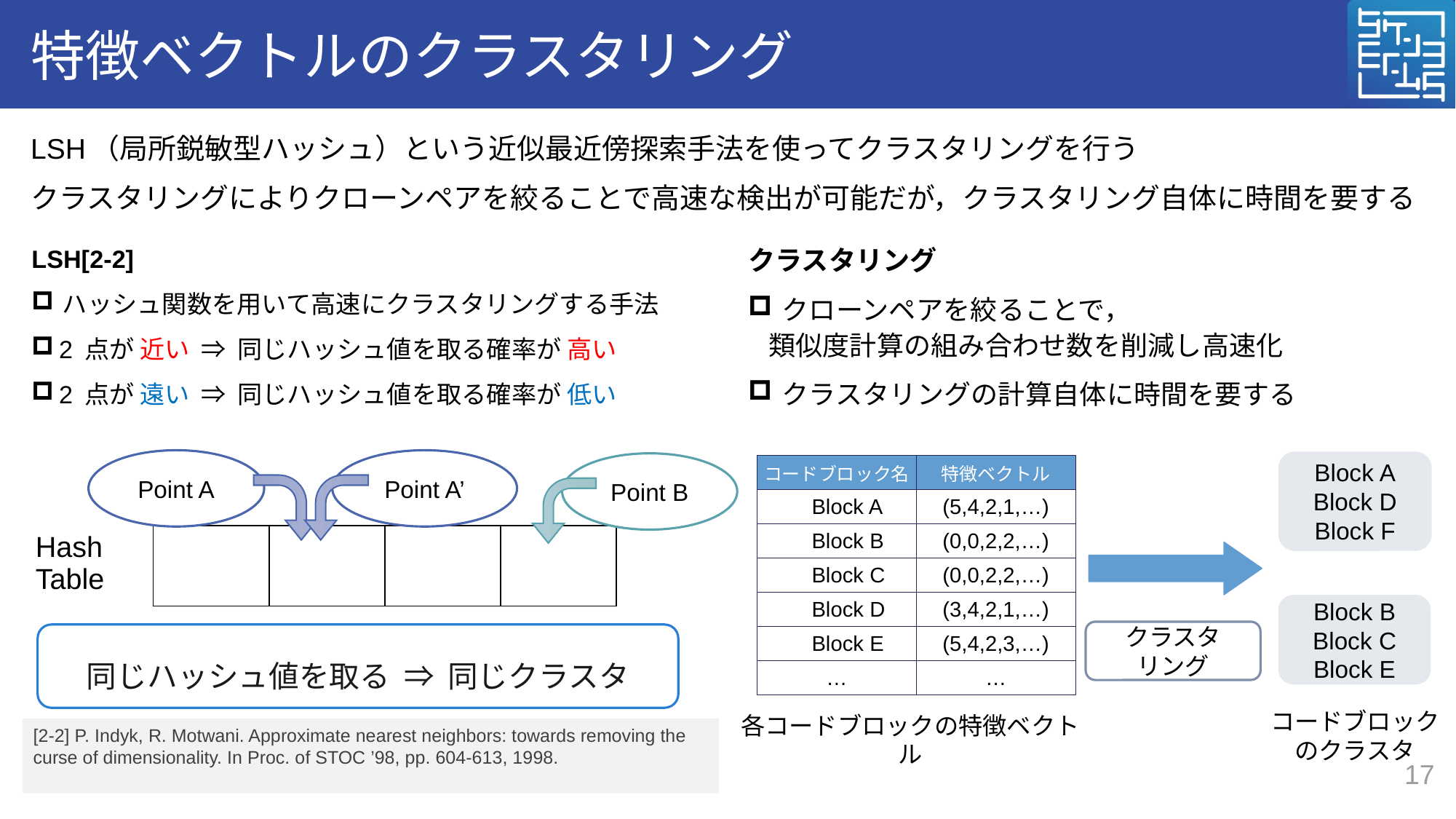

# 特徴ベクトルのクラスタリング
LSH（局所鋭敏型ハッシュ）という近似最近傍探索手法を使ってクラスタリングを行う
クラスタリングによりクローンペアを絞ることで高速な検出が可能だが，クラスタリング自体に時間を要する
LSH[2-2]
 ハッシュ関数を用いて高速にクラスタリングする手法
 2 点が 近い  ⇒  同じハッシュ値を取る確率が 高い
 2 点が 遠い  ⇒  同じハッシュ値を取る確率が 低い

クラスタリング
 クローンペアを絞ることで，
類似度計算の組み合わせ数を削減し高速化
 クラスタリングの計算自体に時間を要する
Point A
Point A’
Block A
Block D
Block F
Point B
| コードブロック名 | 特徴ベクトル |
| --- | --- |
| Block A | (5,4,2,1,…) |
| Block B | (0,0,2,2,…) |
| Block C | (0,0,2,2,…) |
| Block D | (3,4,2,1,…) |
| Block E | (5,4,2,3,…) |
| … | … |

| Hash Table |  |  |  |  |
| --- | --- | --- | --- | --- |

Block B
Block C
Block E
クラスタ
リング
同じハッシュ値を取る  ⇒  同じクラスタ
コードブロック
のクラスタ
各コードブロックの特徴ベクトル
[2-2] P. Indyk, R. Motwani. Approximate nearest neighbors: towards removing the curse of dimensionality. In Proc. of STOC ’98, pp. 604-613, 1998.
17